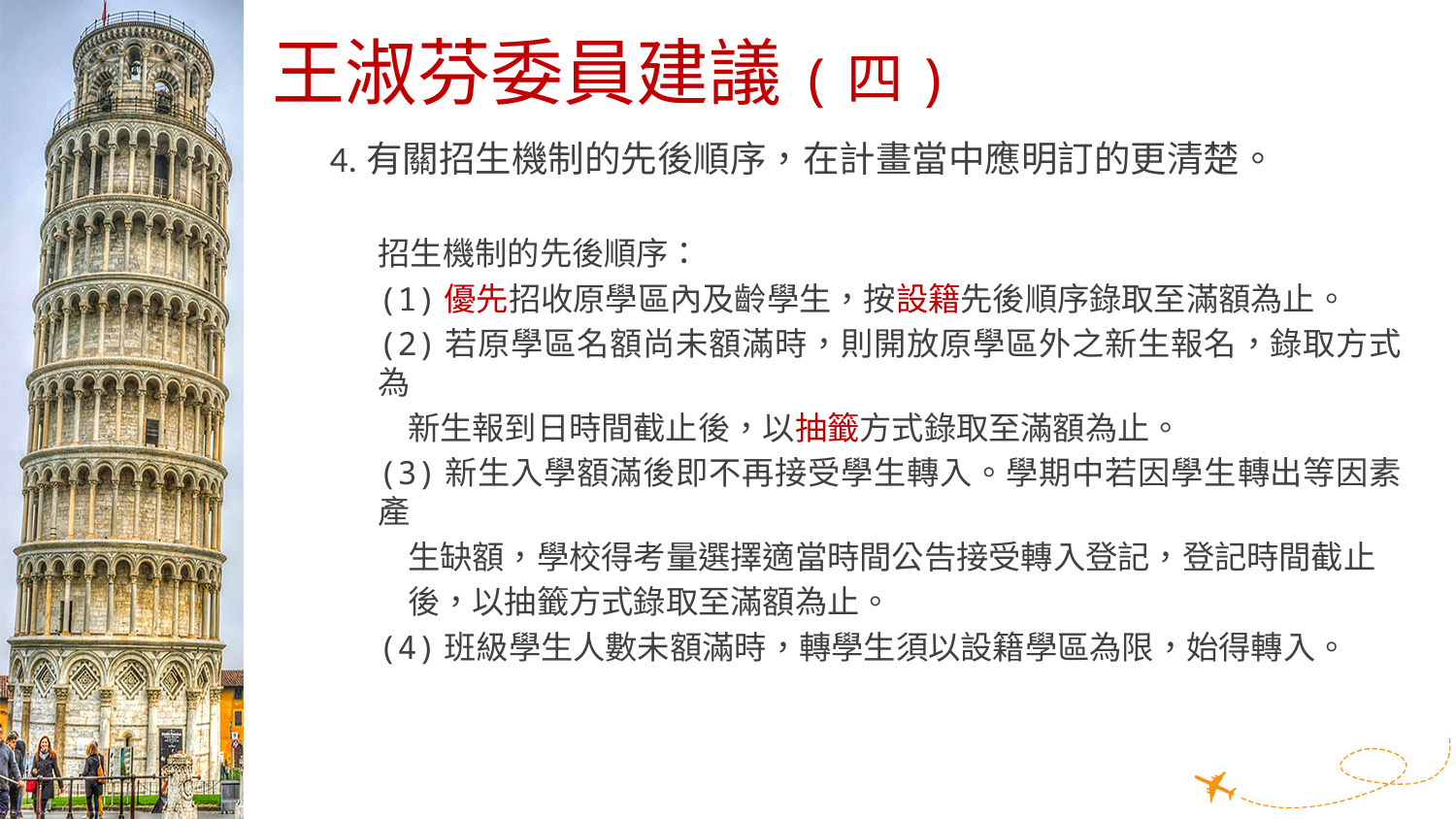

# 王淑芬委員建議(四)
4.有關招生機制的先後順序，在計畫當中應明訂的更清楚。

招生機制的先後順序：
(1)優先招收原學區內及齡學生，按設籍先後順序錄取至滿額為止。
(2)若原學區名額尚未額滿時，則開放原學區外之新生報名，錄取方式為
   新生報到日時間截止後，以抽籤方式錄取至滿額為止。
(3)新生入學額滿後即不再接受學生轉入。學期中若因學生轉出等因素產
   生缺額，學校得考量選擇適當時間公告接受轉入登記，登記時間截止
   後，以抽籤方式錄取至滿額為止。
(4)班級學生人數未額滿時，轉學生須以設籍學區為限，始得轉入。